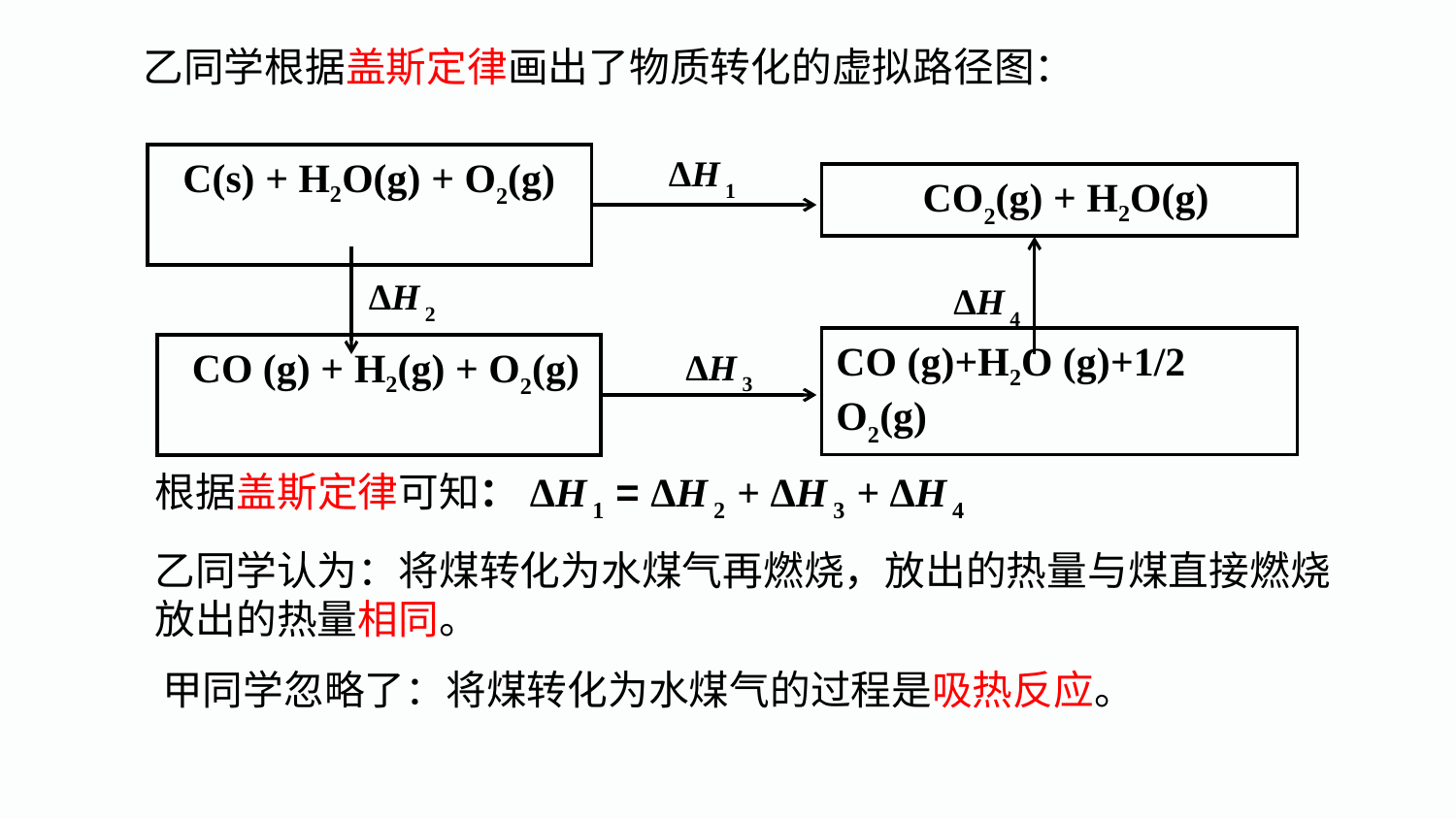

乙同学根据盖斯定律画出了物质转化的虚拟路径图：
ΔH 1
                 CO2(g) + H2O(g)
    C(s) + H2O(g) + O2(g)
ΔH 2
ΔH 4
ΔH 3
CO (g)+H2O (g)+1/2 O2(g)
  CO (g) + H2(g) + O2(g)
根据盖斯定律可知：ΔH 1 = ΔH 2  + ΔH 3  + ΔH 4
乙同学认为：将煤转化为水煤气再燃烧，放出的热量与煤直接燃烧放出的热量相同。
甲同学忽略了：将煤转化为水煤气的过程是吸热反应。